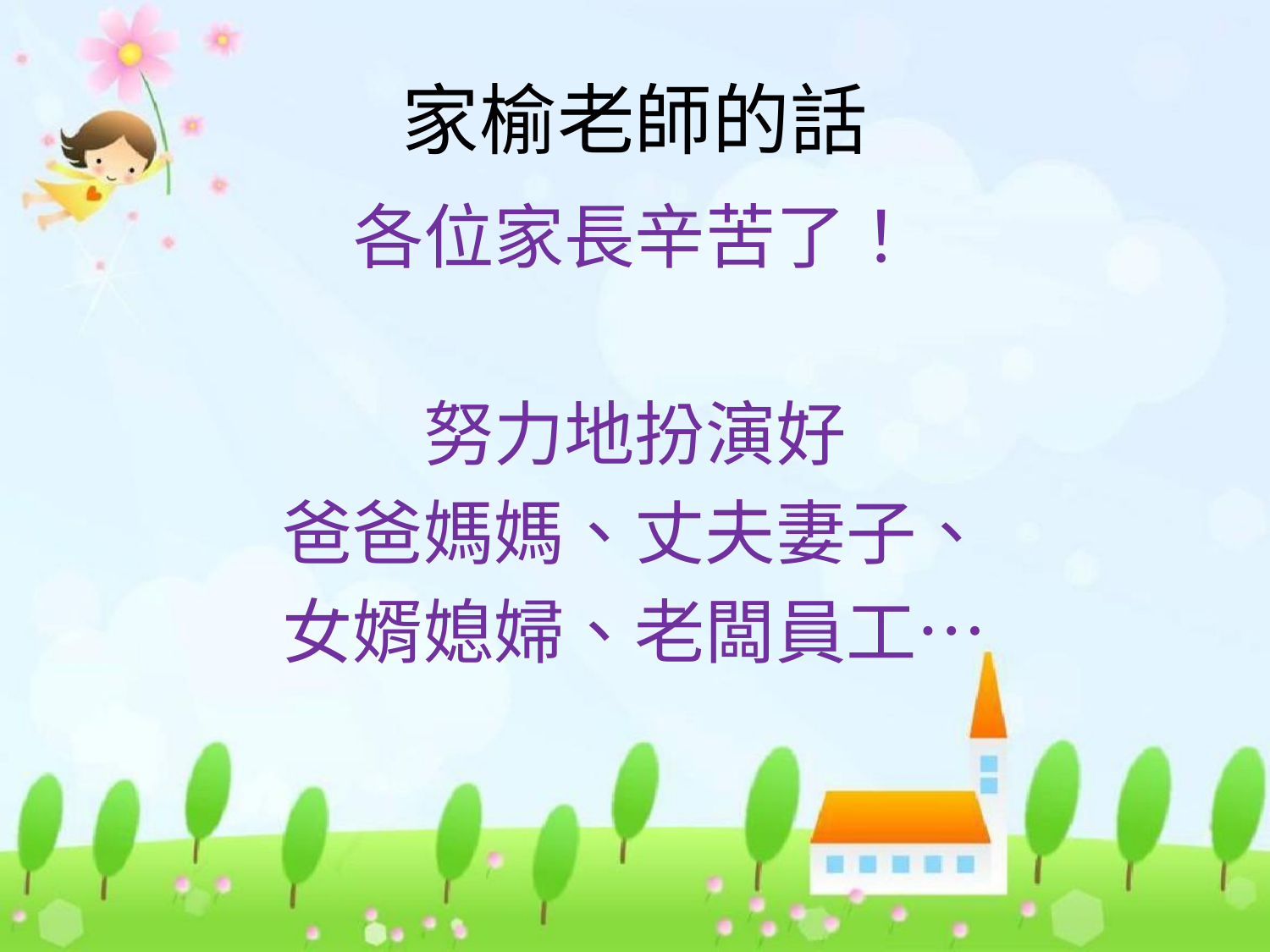

# 家榆老師的話
各位家長辛苦了！

努力地扮演好
爸爸媽媽、丈夫妻子、
女婿媳婦、老闆員工…